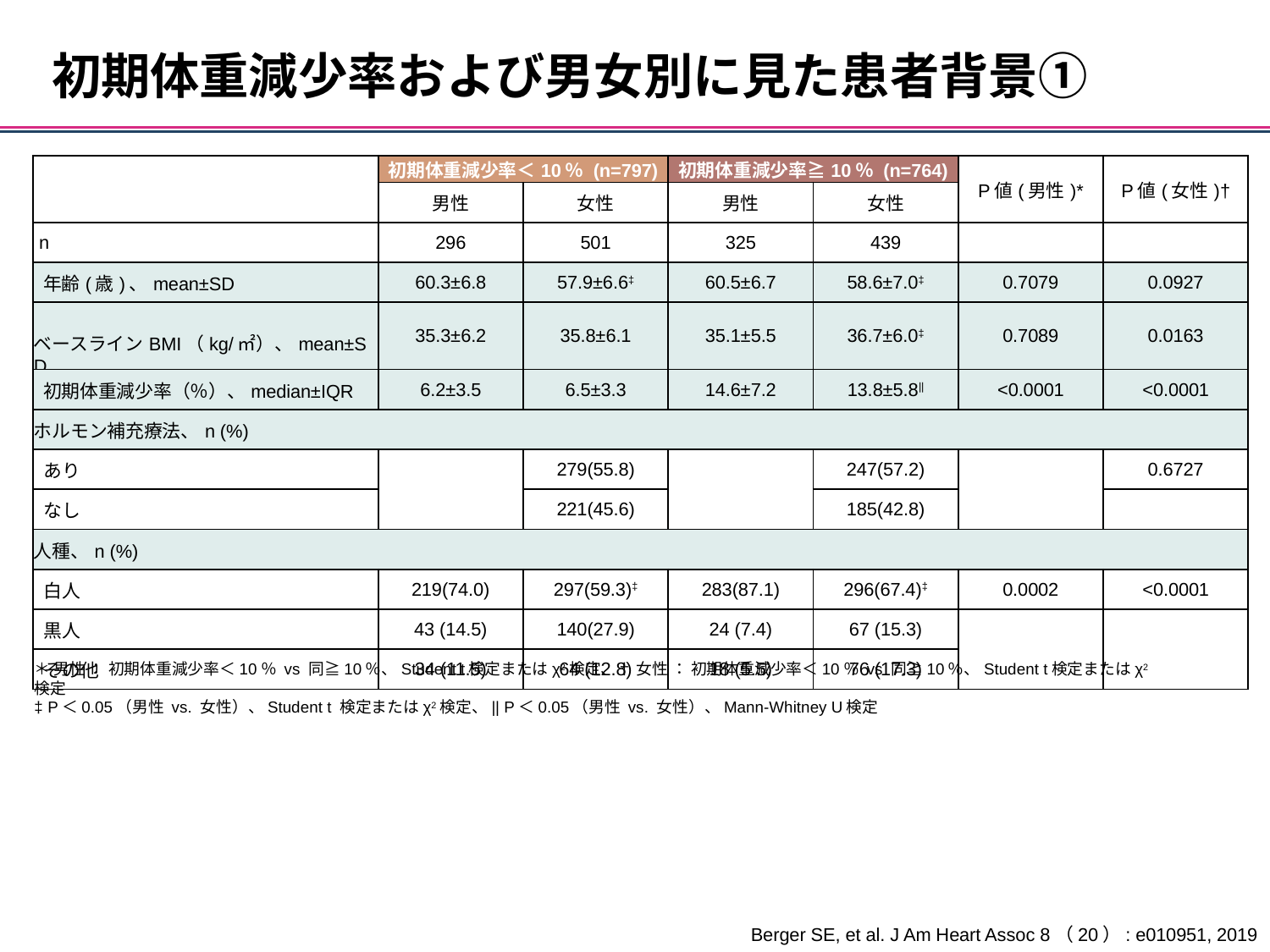

初期体重減少率および男女別に見た患者背景①
|  | 初期体重減少率＜10％ (n=797) |  | 初期体重減少率≧10％ (n=764) |  | P値(男性)\* | P値(女性)† |
| --- | --- | --- | --- | --- | --- | --- |
|  | 男性 | 女性 | 男性 | 女性 |  |  |
| n | 296 | 501 | 325 | 439 |  |  |
| 年齢(歳)、mean±SD | 60.3±6.8 | 57.9±6.6‡ | 60.5±6.7 | 58.6±7.0‡ | 0.7079 | 0.0927 |
| ベースラインBMI（kg/㎡）、mean±SD | 35.3±6.2 | 35.8±6.1 | 35.1±5.5 | 36.7±6.0‡ | 0.7089 | 0.0163 |
| 初期体重減少率（％）、median±IQR | 6.2±3.5 | 6.5±3.3 | 14.6±7.2 | 13.8±5.8|| | <0.0001 | <0.0001 |
| ホルモン補充療法、n (%) |  |  |  |  |  |  |
| あり |  | 279(55.8) |  | 247(57.2) |  | 0.6727 |
| なし |  | 221(45.6) |  | 185(42.8) |  |  |
| 人種、n (%) |  |  |  |  |  |  |
| 白人 | 219(74.0) | 297(59.3)‡ | 283(87.1) | 296(67.4)‡ | 0.0002 | <0.0001 |
| 黒人 | 43 (14.5) | 140(27.9) | 24 (7.4) | 67 (15.3) |  |  |
| その他 | 34 (11.5) | 64 (12.8) | 18 (5.5) | 76 (17.3) |  |  |
＊ 男性 ： 初期体重減少率＜10％ vs 同≧10％、Student t検定またはχ2検定、† 女性 ： 初期体重減少率＜10％ vs 同≧10％、Student t検定またはχ2検定
‡ P＜0.05（男性 vs. 女性）、Student t 検定またはχ2検定、|| P＜0.05（男性 vs. 女性）、Mann-Whitney U検定
Berger SE, et al. J Am Heart Assoc 8（20）: e010951, 2019